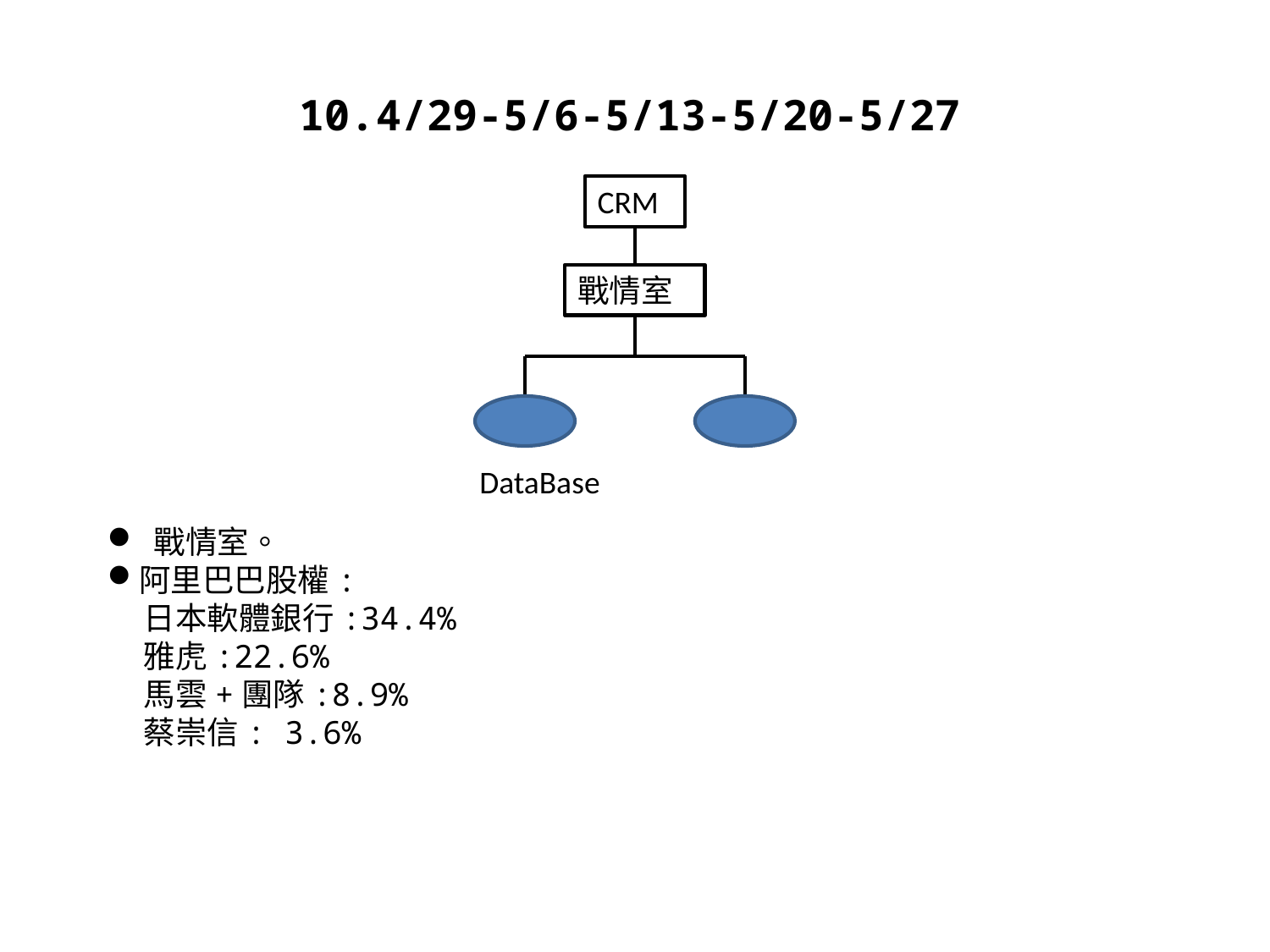

10.4/29-5/6-5/13-5/20-5/27
CRM
戰情室

DataBase
 戰情室。
阿里巴巴股權:
    日本軟體銀行:34.4%
    雅虎:22.6%
    馬雲+團隊:8.9%
    蔡崇信: 3.6%